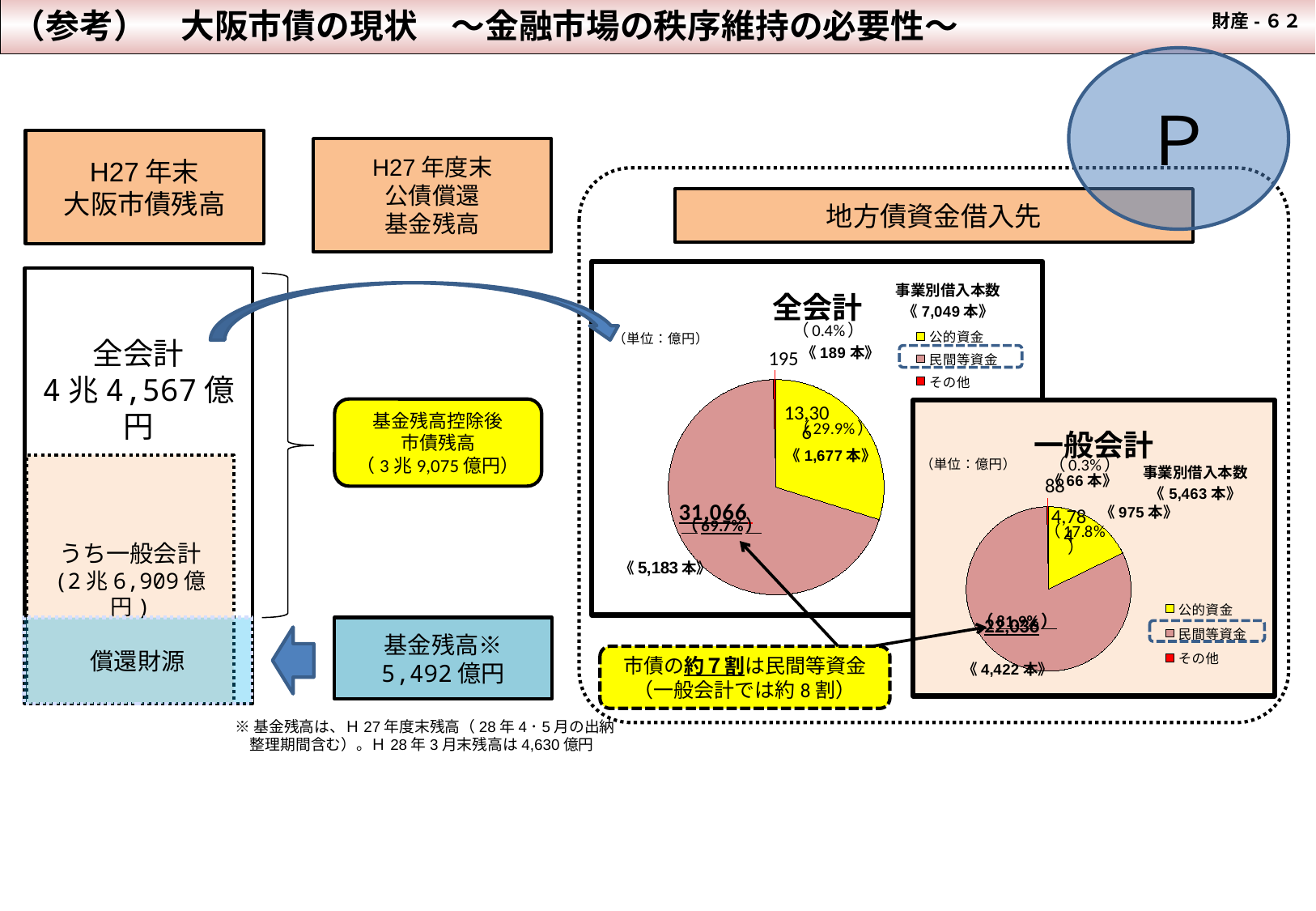

（参考）　大阪市債の現状　～金融市場の秩序維持の必要性～
財産-６２
Ｐ
H27年末
大阪市債残高
H27年度末
公債償還
基金残高

地方債資金借入先

### Chart: 全会計

| Category | 全会計 |
|---|---|
| 公的資金 | 13306.0 |
| 民間等資金 | 31066.0 |
| その他 | 195.0 |
全会計
4兆4,567億円

（うち一般会計）
（2兆8,278億円）

### Chart: 一般会計

| Category | 売上高 |
|---|---|
| 公的資金 | 4784.0 |
| 民間等資金 | 22036.0 |
| その他 | 88.0 |
基金残高控除後
市債残高
（3兆9,075億円）
うち一般会計
(2兆6,909億円)
基金残高※
5,492億円
償還財源

市債の約７割は民間等資金
（一般会計では約8割）
※基金残高は、Ｈ27年度末残高（28年4･5月の出納
　整理期間含む）。Ｈ28年3月末残高は4,630億円